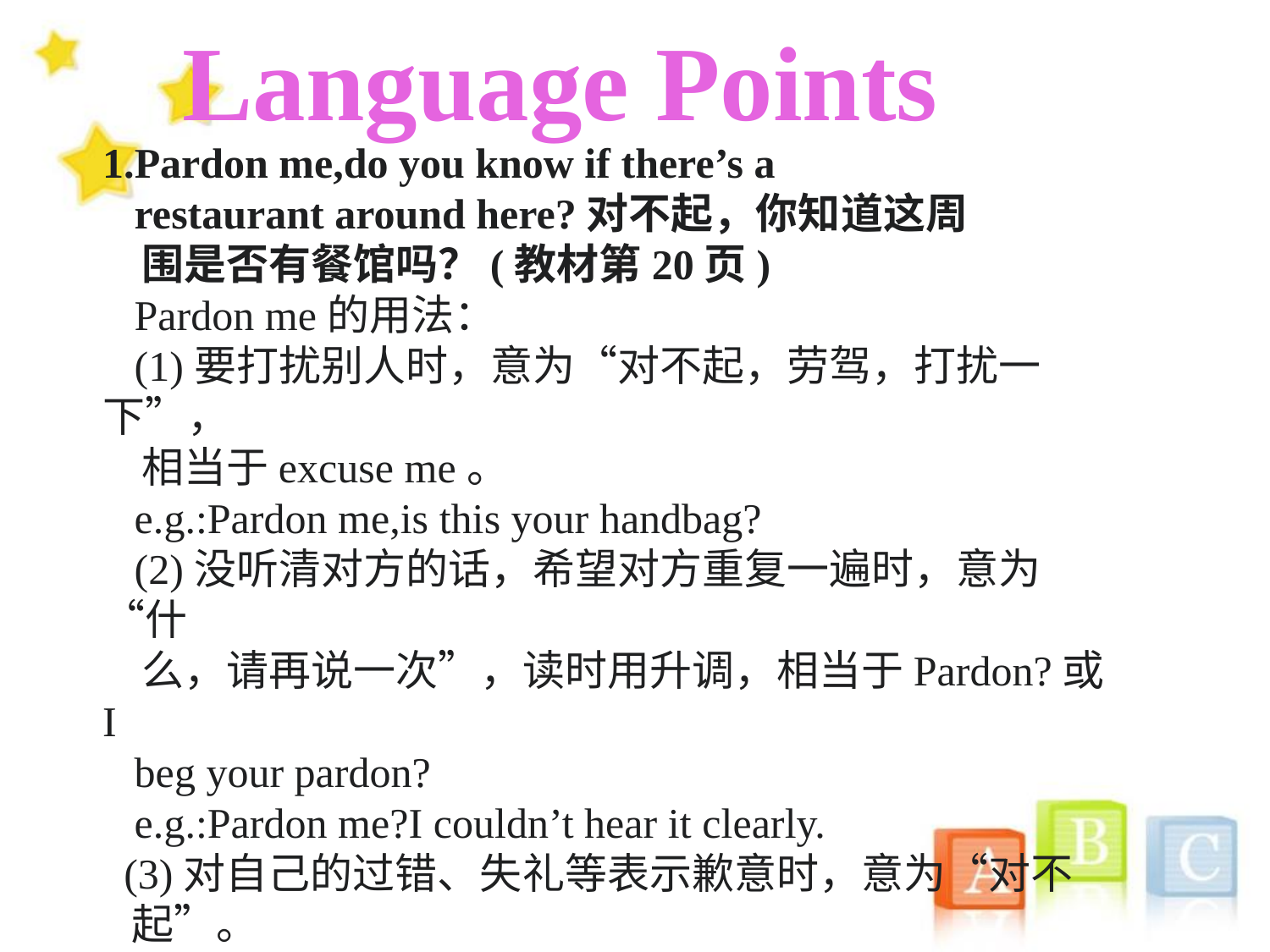

Language Points
1.Pardon me,do you know if there’s a
   restaurant around here?对不起，你知道这周
   围是否有餐馆吗？(教材第20页)
   Pardon me的用法：
   (1)要打扰别人时，意为“对不起，劳驾，打扰一下”，
   相当于excuse me。
   e.g.:Pardon me,is this your handbag?
   (2)没听清对方的话，希望对方重复一遍时，意为“什
   么，请再说一次”，读时用升调，相当于Pardon?或I
   beg your pardon?
   e.g.:Pardon me?I couldn’t hear it clearly.
  (3)对自己的过错、失礼等表示歉意时，意为“对不
  起”。
   e.g.:Oh,pardon me,I didn’t mean to interrupt you.